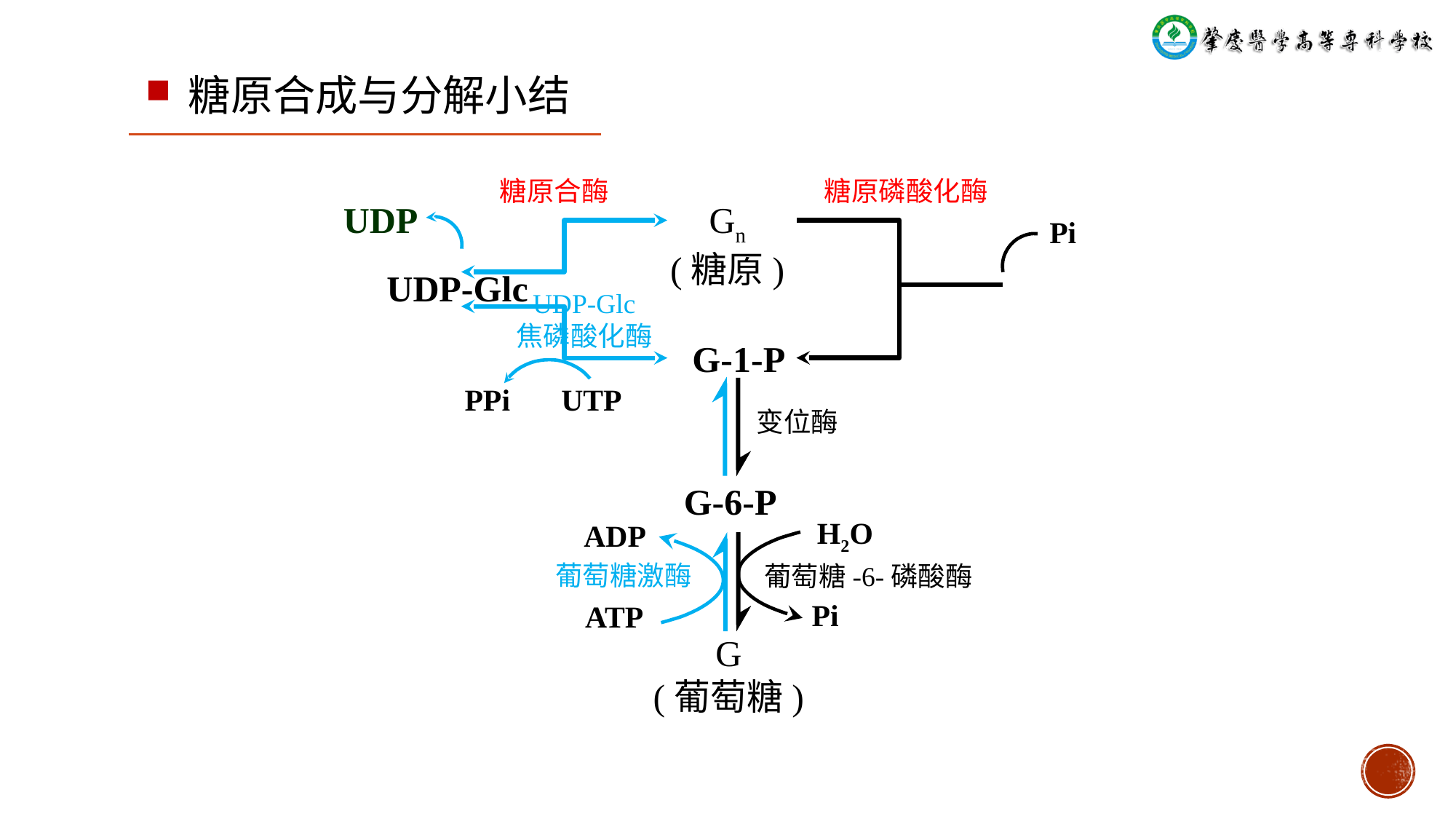

# 糖原合成与分解小结
糖原磷酸化酶
糖原合酶
UDP
Gn
(糖原)

Pi

UDP-Glc
UDP-Glc
焦磷酸化酶

G-1-P
PPi
UTP

变位酶
G-6-P
H2O
ADP

葡萄糖激酶
葡萄糖-6-磷酸酶
Pi
ATP
G
(葡萄糖)